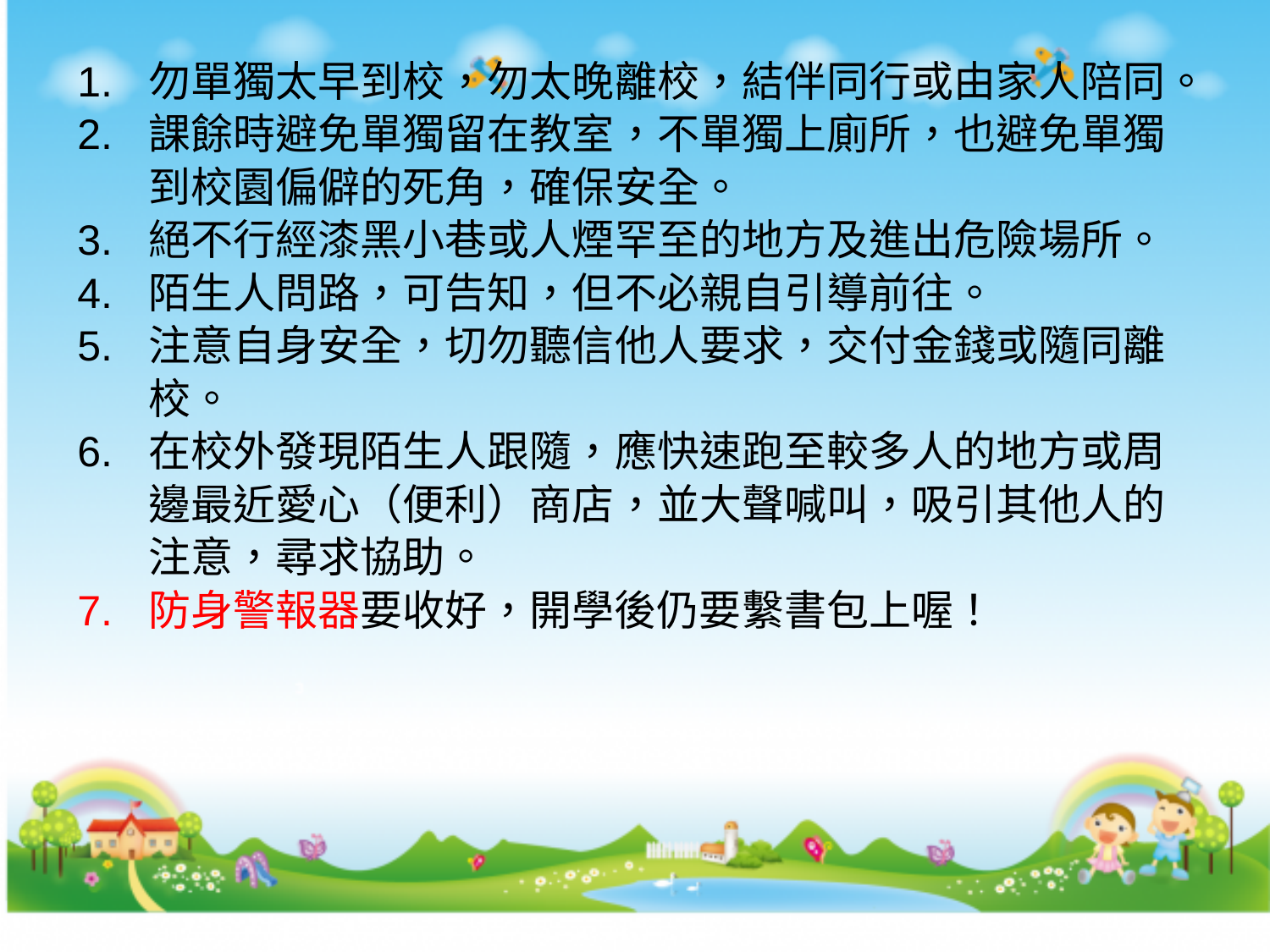

勿單獨太早到校，勿太晚離校，結伴同行或由家人陪同。
課餘時避免單獨留在教室，不單獨上廁所，也避免單獨到校園偏僻的死角，確保安全。
絕不行經漆黑小巷或人煙罕至的地方及進出危險場所。
陌生人問路，可告知，但不必親自引導前往。
注意自身安全，切勿聽信他人要求，交付金錢或隨同離校。
在校外發現陌生人跟隨，應快速跑至較多人的地方或周邊最近愛心（便利）商店，並大聲喊叫，吸引其他人的注意，尋求協助。
防身警報器要收好，開學後仍要繫書包上喔！